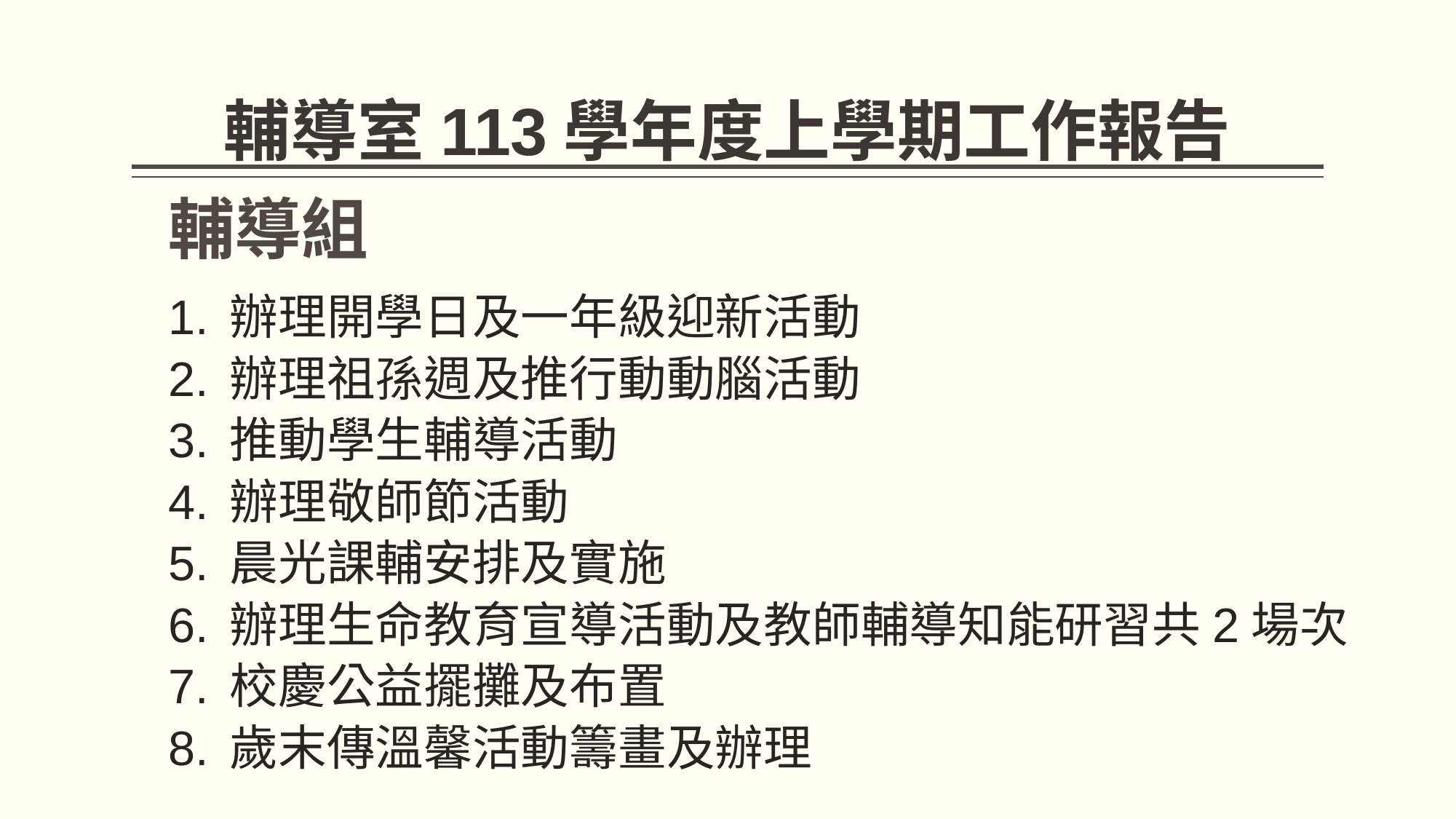

輔導室113學年度上學期工作報告
# 輔導組
辦理開學日及一年級迎新活動
辦理祖孫週及推行動動腦活動
推動學生輔導活動
辦理敬師節活動
晨光課輔安排及實施
辦理生命教育宣導活動及教師輔導知能研習共2場次
校慶公益擺攤及布置
歲末傳溫馨活動籌畫及辦理